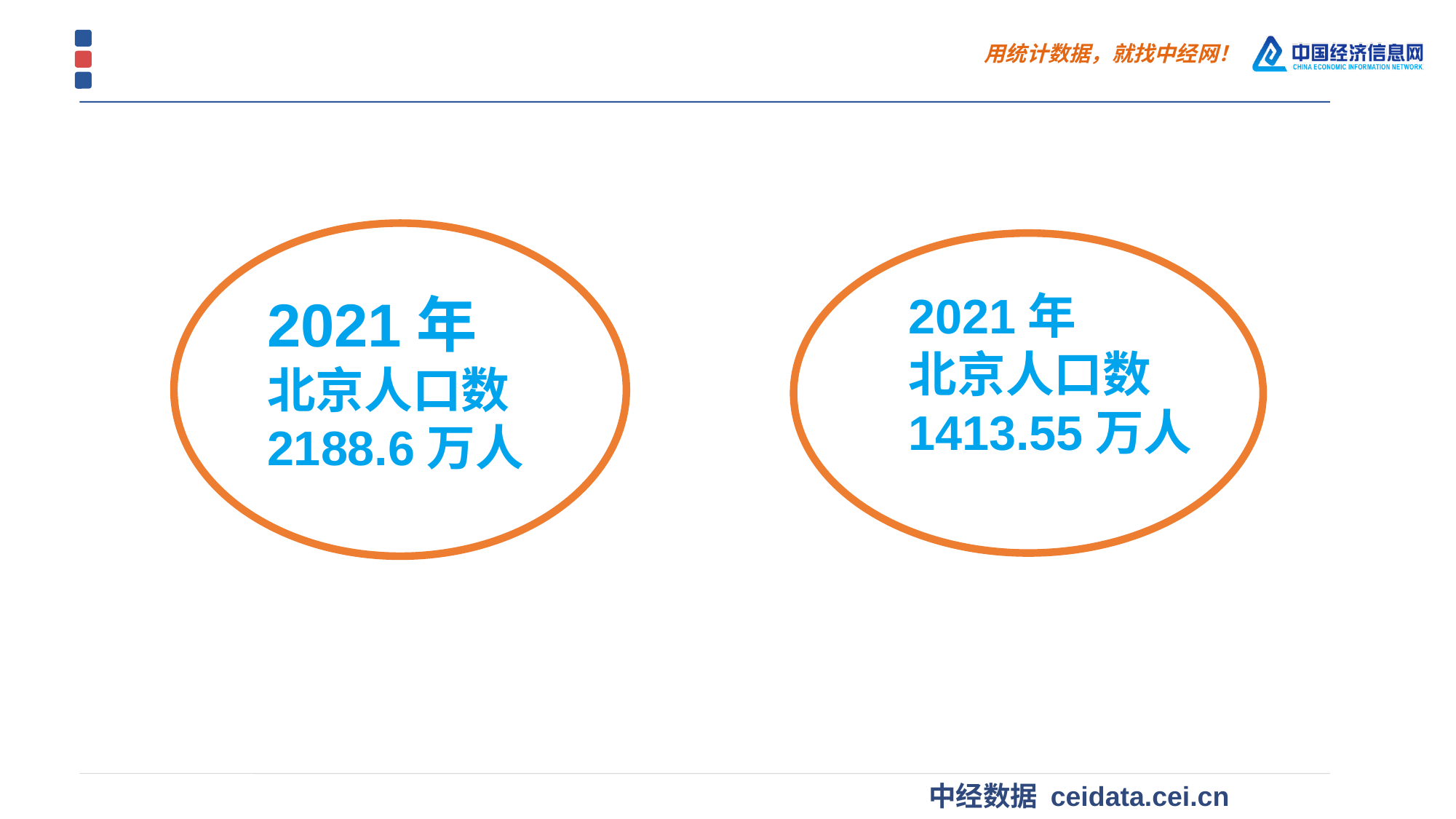

2021年
北京人口数
2188.6万人

2021年
北京人口数
1413.55万人
8